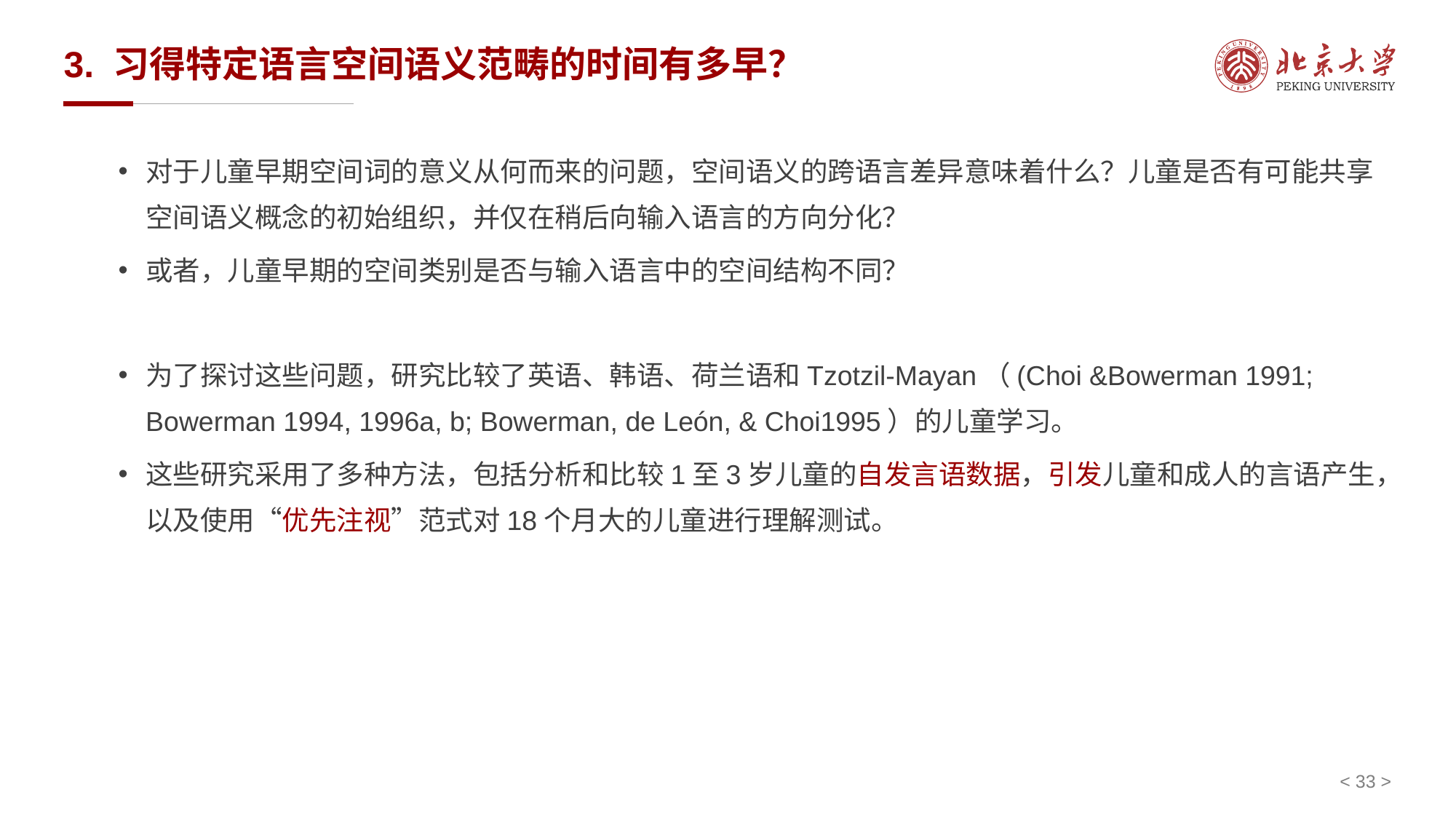

# 3. 习得特定语言空间语义范畴的时间有多早？
对于儿童早期空间词的意义从何而来的问题，空间语义的跨语言差异意味着什么？儿童是否有可能共享空间语义概念的初始组织，并仅在稍后向输入语言的方向分化？
或者，儿童早期的空间类别是否与输入语言中的空间结构不同？

为了探讨这些问题，研究比较了英语、韩语、荷兰语和Tzotzil-Mayan（(Choi &Bowerman 1991; Bowerman 1994, 1996a, b; Bowerman, de León, & Choi1995）的儿童学习。
这些研究采用了多种方法，包括分析和比较1至3岁儿童的自发言语数据，引发儿童和成人的言语产生，以及使用“优先注视”范式对18个月大的儿童进行理解测试。
< 33 >